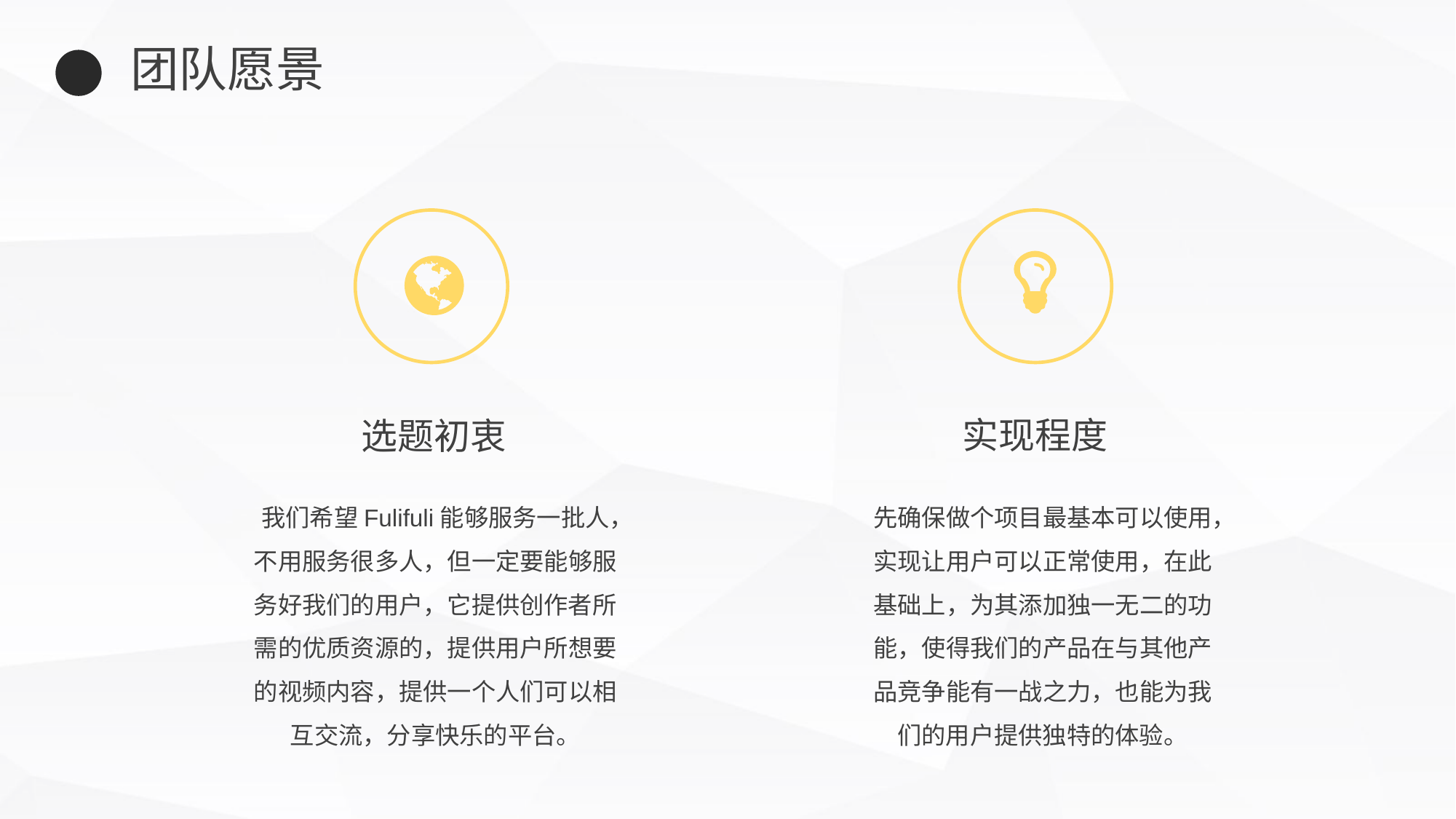

团队愿景

选题初衷
我们希望Fulifuli能够服务一批人，不用服务很多人，但一定要能够服务好我们的用户，它提供创作者所需的优质资源的，提供用户所想要的视频内容，提供一个人们可以相互交流，分享快乐的平台。

实现程度
先确保做个项目最基本可以使用，实现让用户可以正常使用，在此基础上，为其添加独一无二的功能，使得我们的产品在与其他产品竞争能有一战之力，也能为我们的用户提供独特的体验。